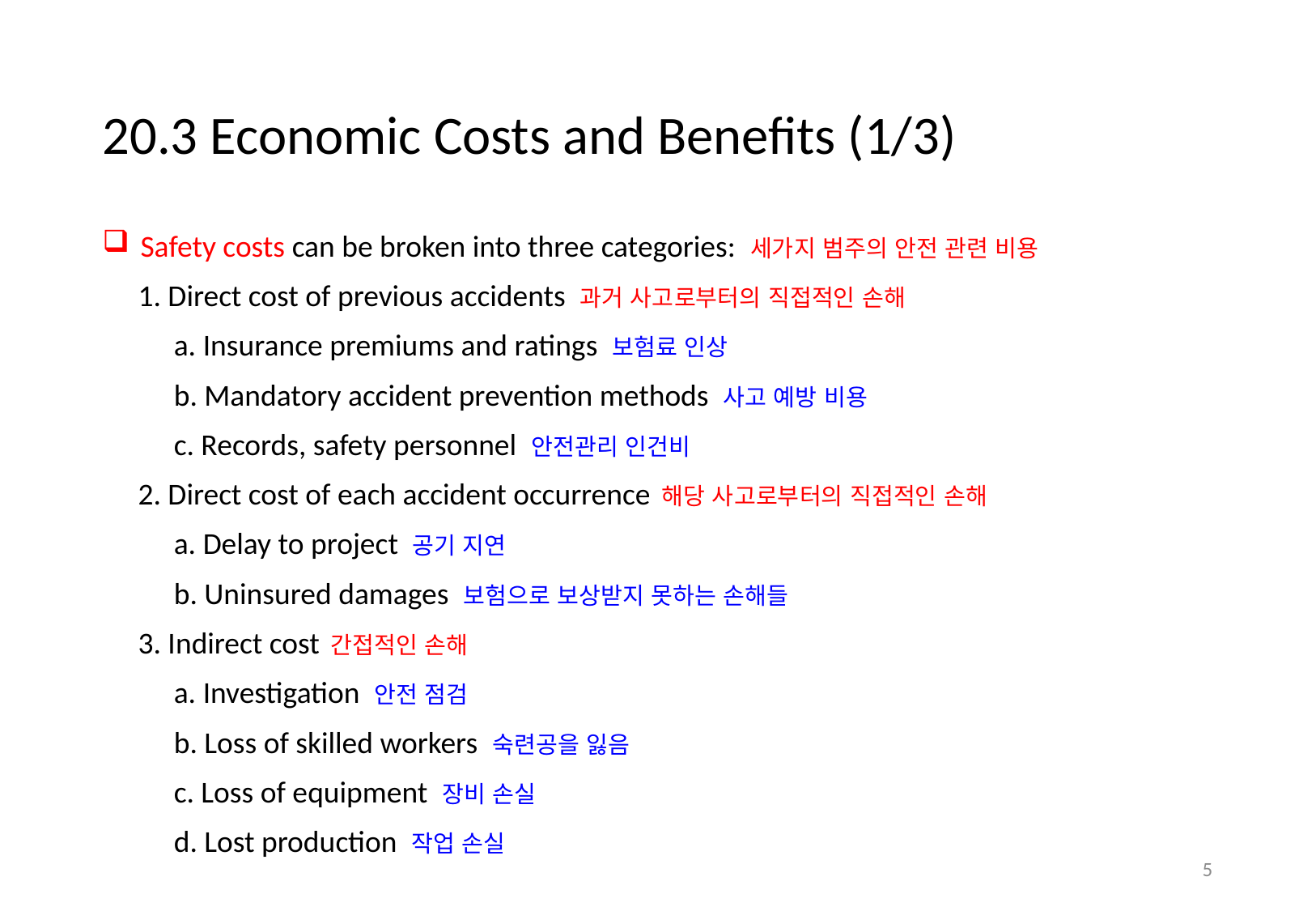

# 20.3 Economic Costs and Benefits (1/3)
Safety costs can be broken into three categories: 세가지 범주의 안전 관련 비용
1. Direct cost of previous accidents 과거 사고로부터의 직접적인 손해
a. Insurance premiums and ratings 보험료 인상
b. Mandatory accident prevention methods 사고 예방 비용
c. Records, safety personnel 안전관리 인건비
2. Direct cost of each accident occurrence 해당 사고로부터의 직접적인 손해
a. Delay to project 공기 지연
b. Uninsured damages 보험으로 보상받지 못하는 손해들
3. Indirect cost 간접적인 손해
a. Investigation 안전 점검
b. Loss of skilled workers 숙련공을 잃음
c. Loss of equipment 장비 손실
d. Lost production 작업 손실
5